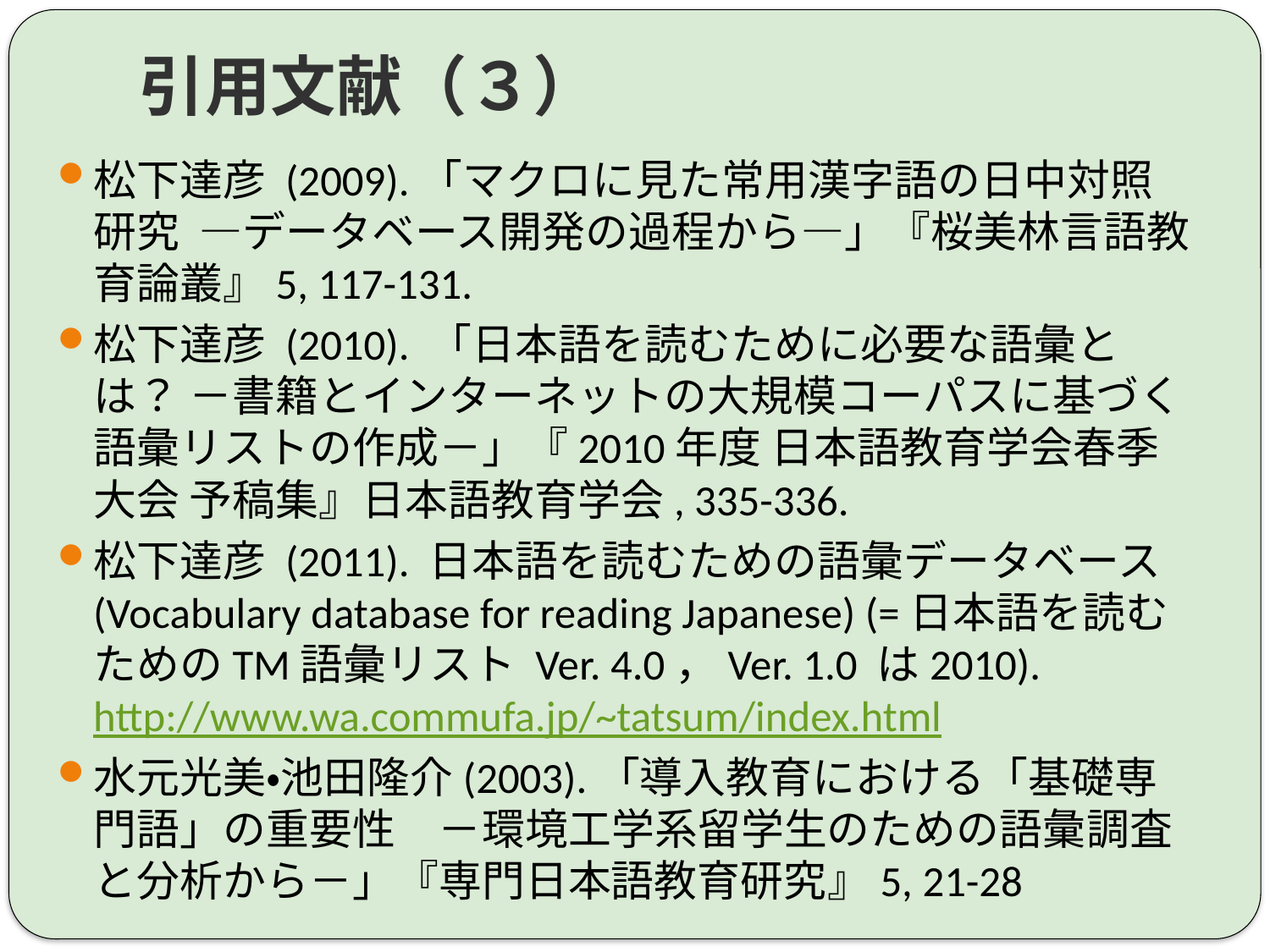

# 引用文献（３）
松下達彦 (2009).「マクロに見た常用漢字語の日中対照研究  ―データベース開発の過程から―」『桜美林言語教育論叢』5, 117-131.
松下達彦 (2010). 「日本語を読むために必要な語彙とは？ －書籍とインターネットの大規模コーパスに基づく語彙リストの作成－」『2010年度 日本語教育学会春季大会 予稿集』日本語教育学会, 335-336.
松下達彦 (2011). 日本語を読むための語彙データベース (Vocabulary database for reading Japanese) (=日本語を読むためのTM語彙リスト Ver. 4.0，Ver. 1.0 は2010).  http://www.wa.commufa.jp/~tatsum/index.html
水元光美・池田隆介(2003).「導入教育における「基礎専門語」の重要性　－環境工学系留学生のための語彙調査と分析から－」『専門日本語教育研究』5, 21-28